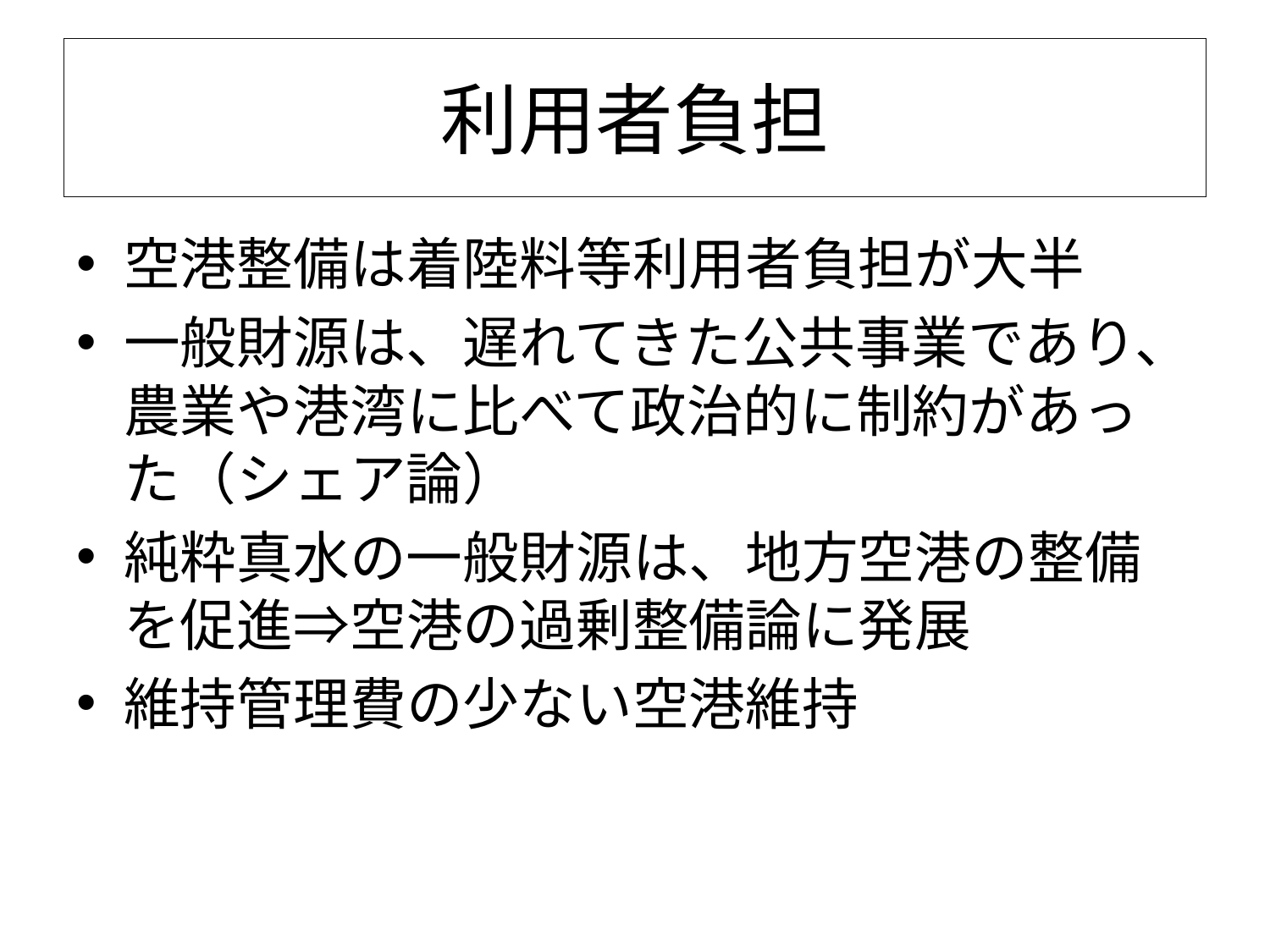

# 利用者負担
空港整備は着陸料等利用者負担が大半
一般財源は、遅れてきた公共事業であり、農業や港湾に比べて政治的に制約があった（シェア論）
純粋真水の一般財源は、地方空港の整備を促進⇒空港の過剰整備論に発展
維持管理費の少ない空港維持